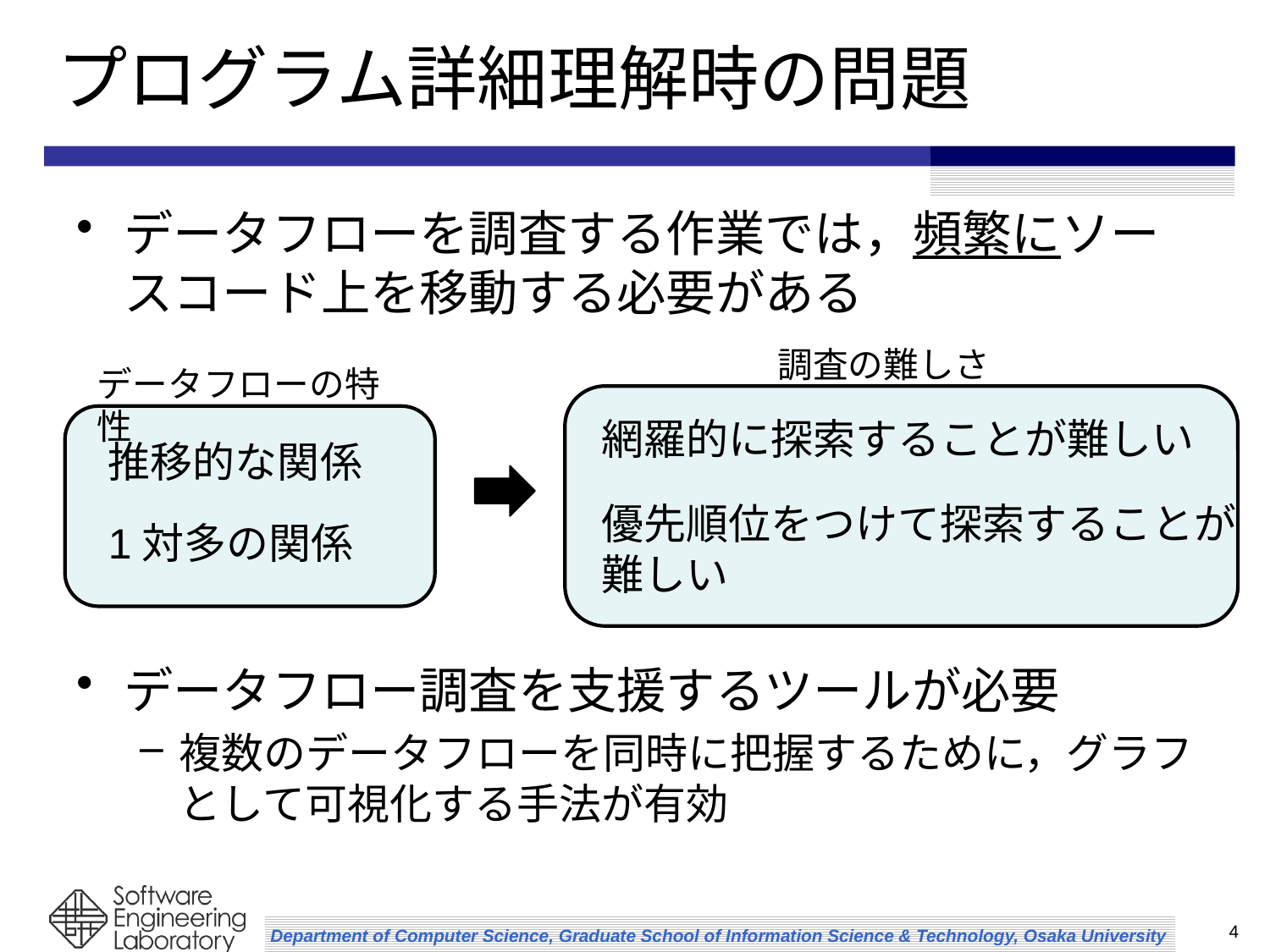

# プログラム詳細理解時の問題
データフローを調査する作業では，頻繁にソースコード上を移動する必要がある

データフロー調査を支援するツールが必要
複数のデータフローを同時に把握するために，グラフとして可視化する手法が有効

調査の難しさ
データフローの特性

網羅的に探索することが難しい

優先順位をつけて探索することが難しい

推移的な関係

1対多の関係

4